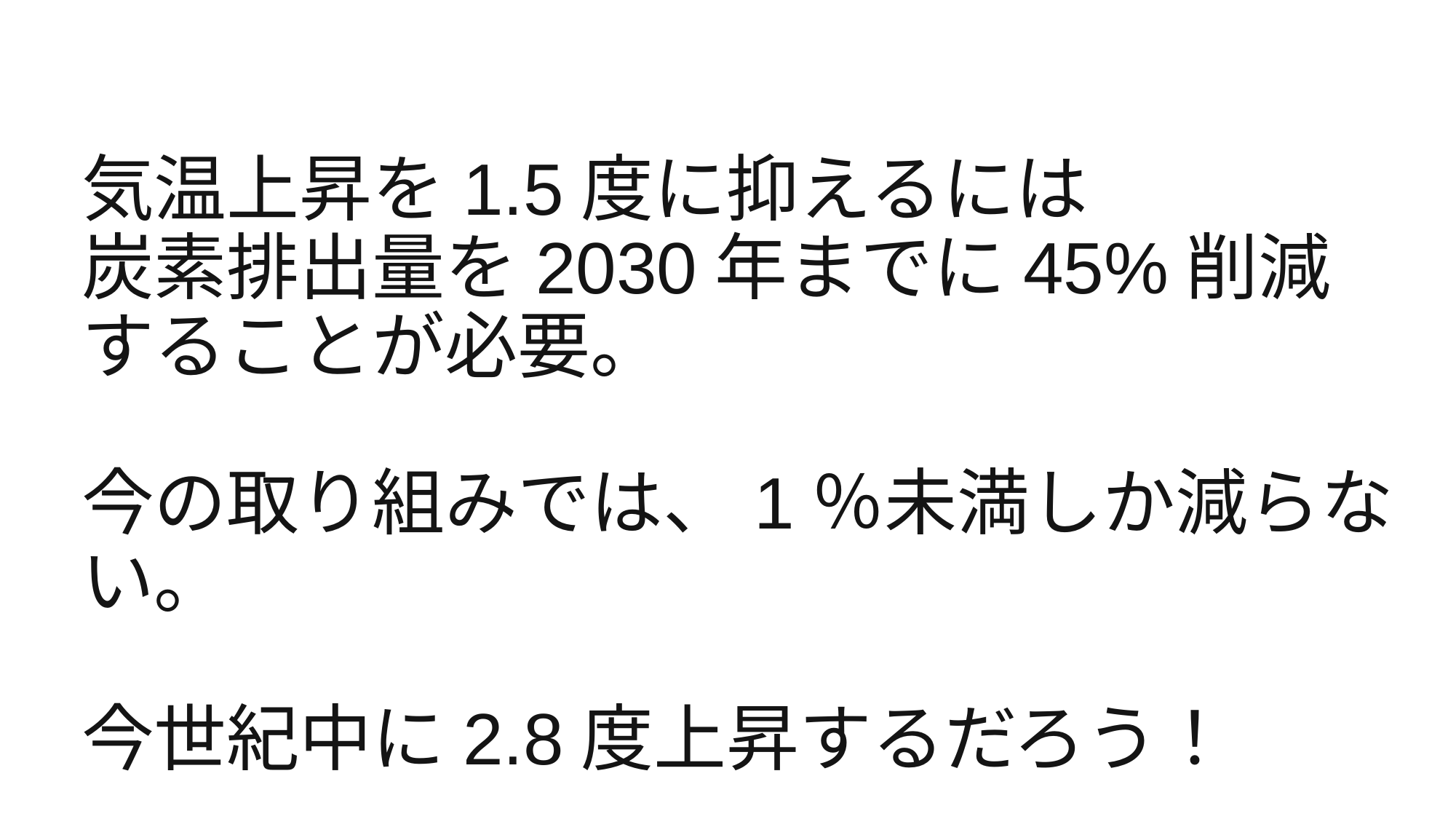

気温上昇を1.5度に抑えるには
炭素排出量を2030年までに45%削減することが必要。

今の取り組みでは、1％未満しか減らない。

今世紀中に2.8度上昇するだろう！